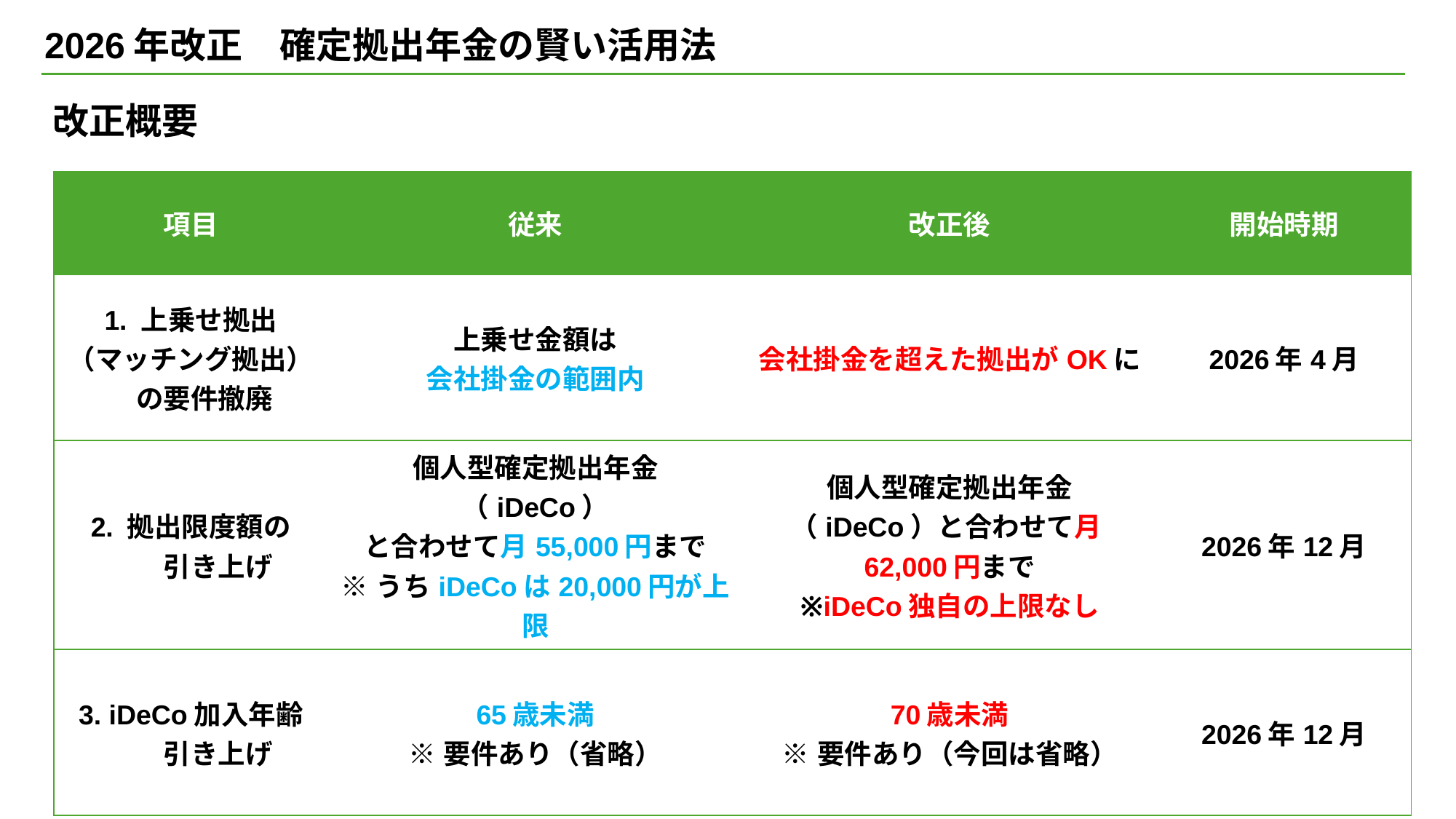

# 2026年改正　確定拠出年金の賢い活用法
改正概要
| 項目 | 従来 | 改正後 | 開始時期 |
| --- | --- | --- | --- |
| 1. 上乗せ拠出 （マッチング拠出） 　の要件撤廃 | 上乗せ金額は 会社掛金の範囲内 | 会社掛金を超えた拠出がOKに | 2026年4月 |
| 2. 拠出限度額の 　　引き上げ | 個人型確定拠出年金（iDeCo） と合わせて月55,000円まで ※うちiDeCoは20,000円が上限 | 個人型確定拠出年金（iDeCo）と合わせて月62,000円まで ※iDeCo独自の上限なし | 2026年12月 |
| 3. iDeCo加入年齢 　　引き上げ | 65歳未満 ※要件あり（省略） | 70歳未満 ※要件あり（今回は省略） | 2026年12月 |